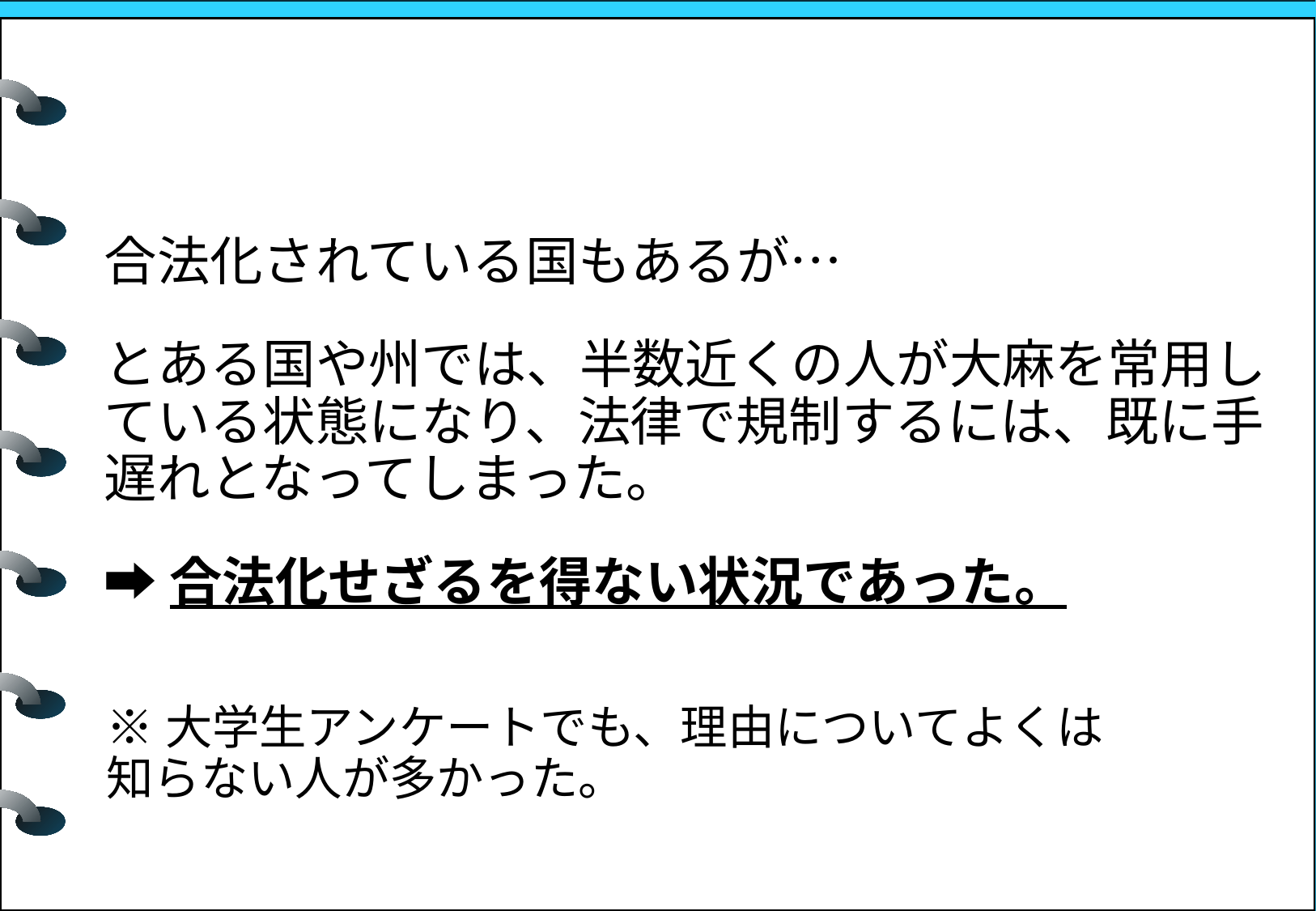

合法化されている国もあるが…
とある国や州では、半数近くの人が大麻を常用している状態になり、法律で規制するには、既に手遅れとなってしまった。
➡合法化せざるを得ない状況であった。

※大学生アンケートでも、理由についてよくは知らない人が多かった。